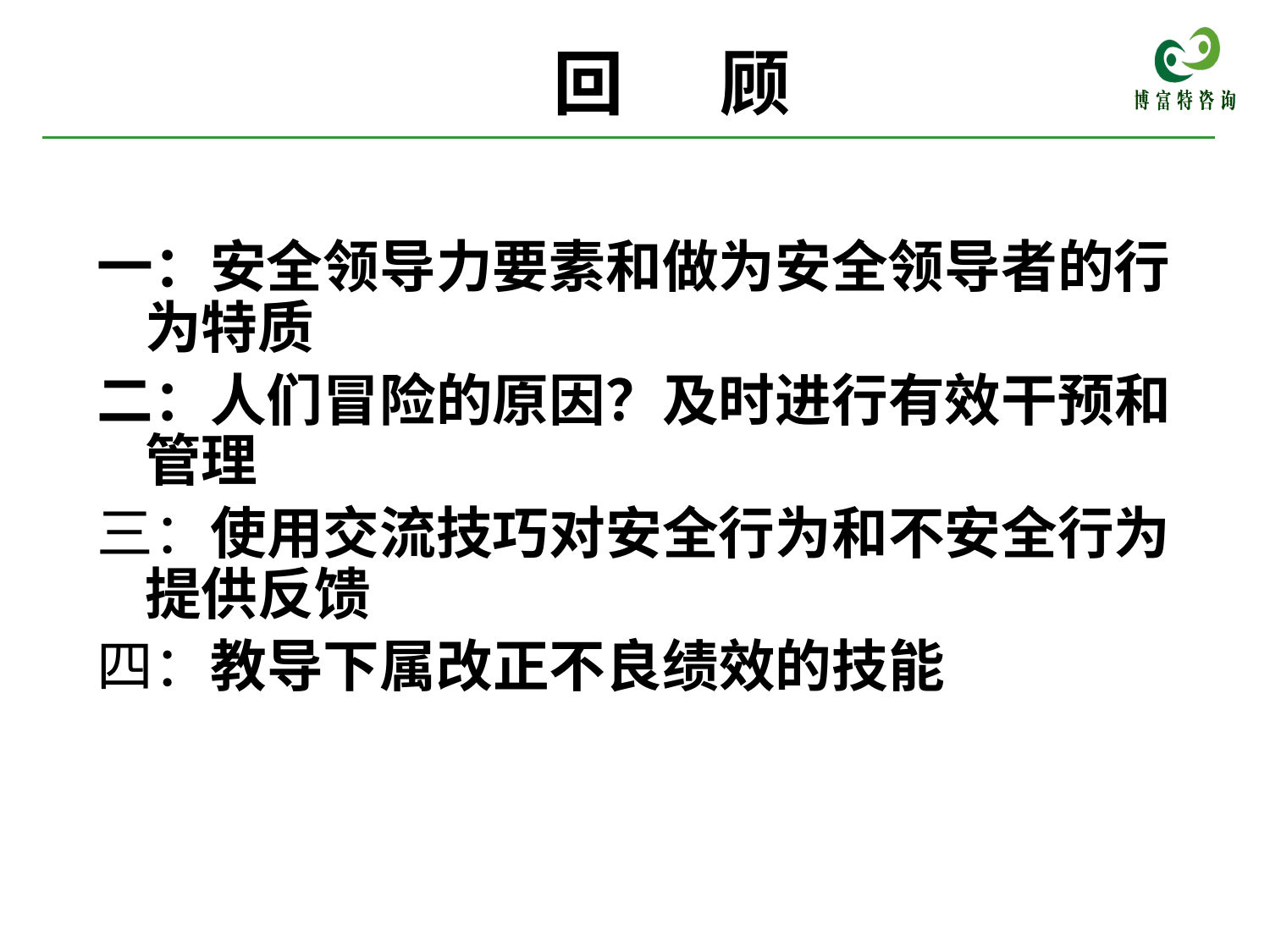

# 回      顾
一：安全领导力要素和做为安全领导者的行为特质
二：人们冒险的原因？及时进行有效干预和管理
三：使用交流技巧对安全行为和不安全行为提供反馈
四：教导下属改正不良绩效的技能